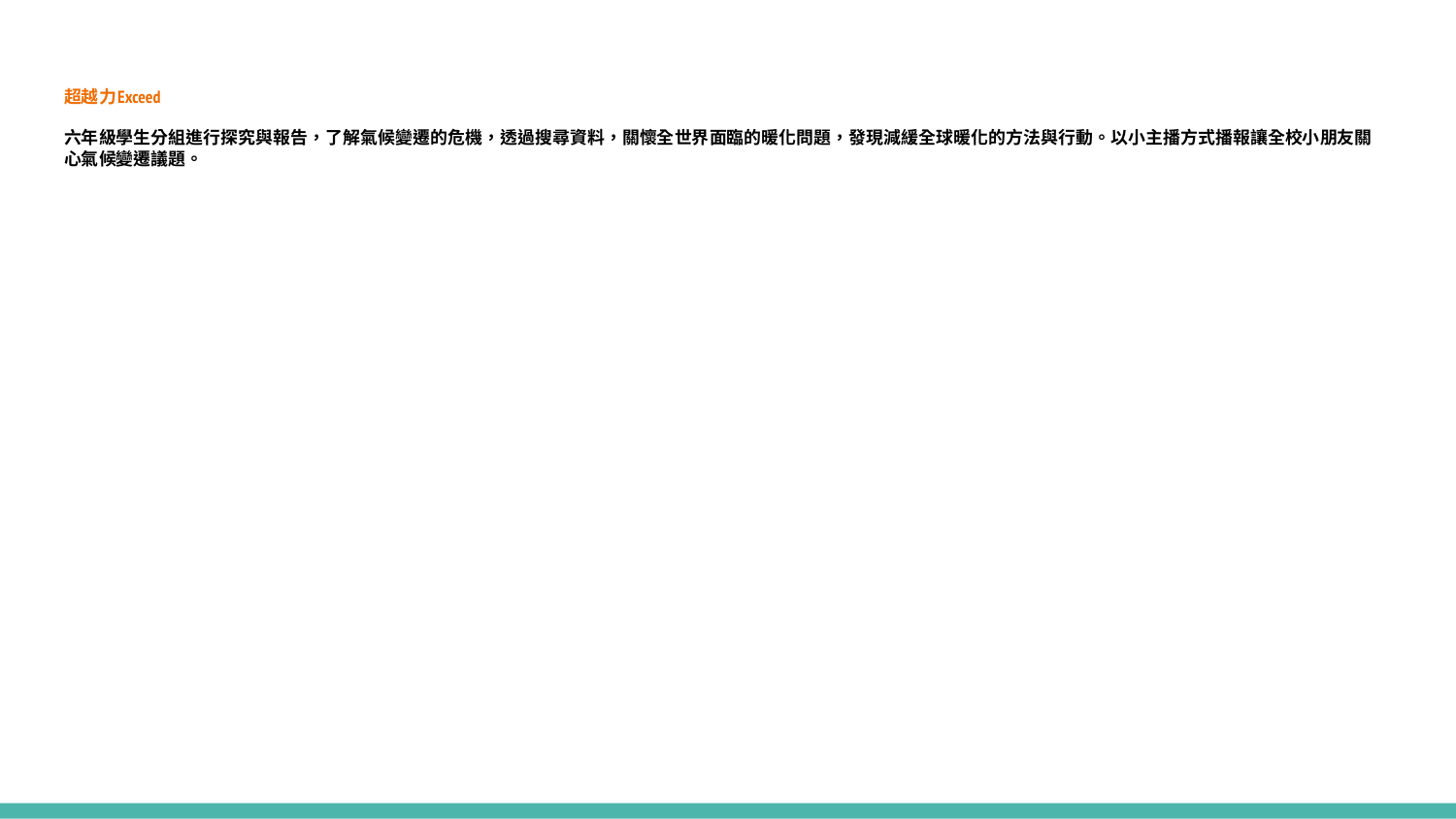

# 超越力Exceed

六年級學生分組進行探究與報告，了解氣候變遷的危機，透過搜尋資料，關懷全世界面臨的暖化問題，發現減緩全球暖化的方法與行動。以小主播方式播報讓全校小朋友關心氣候變遷議題。